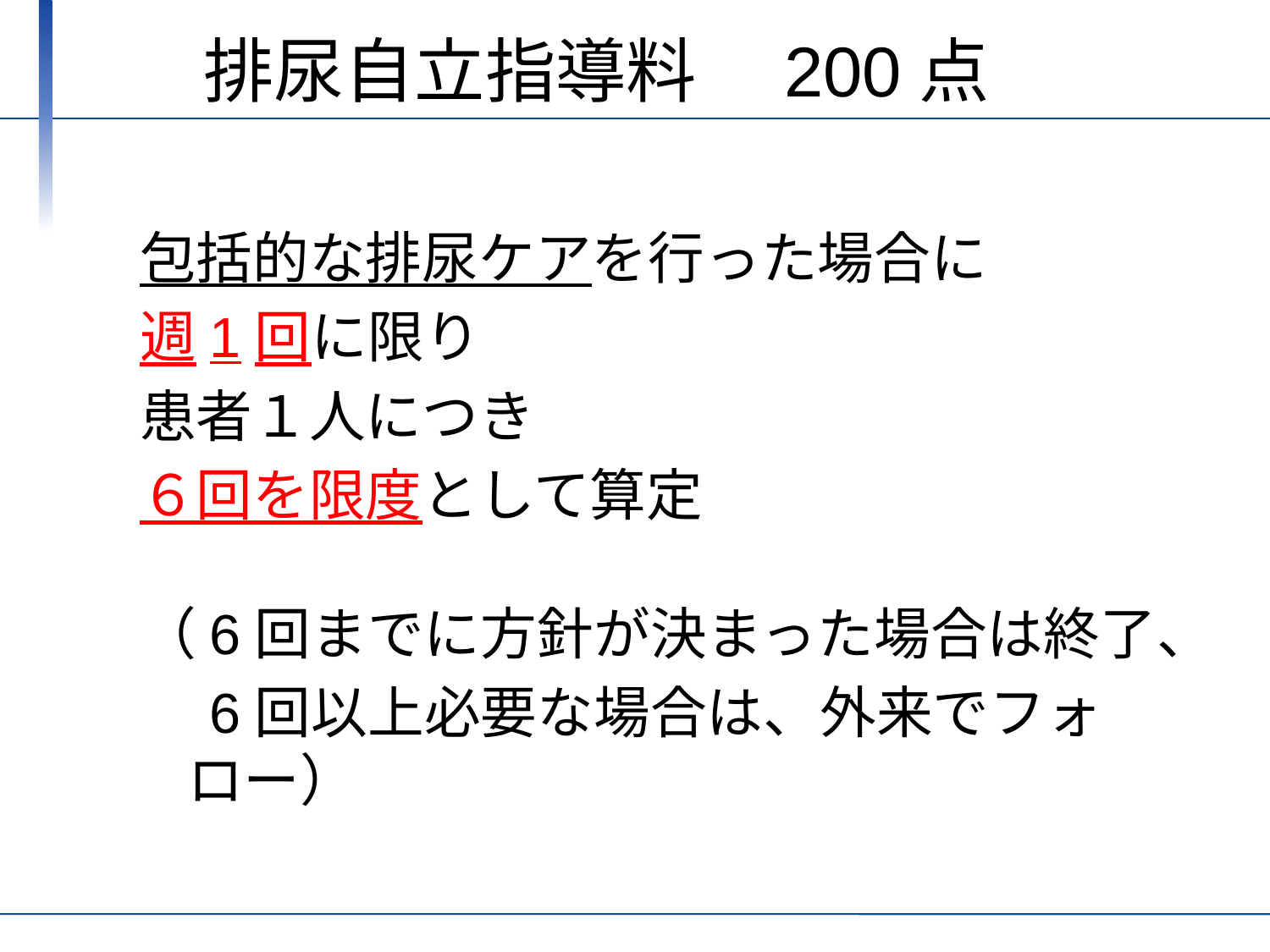

# 排尿自立指導料　200点
包括的な排尿ケアを行った場合に
週1回に限り
患者１人につき
６回を限度として算定

（6回までに方針が決まった場合は終了、
　6回以上必要な場合は、外来でフォロー）